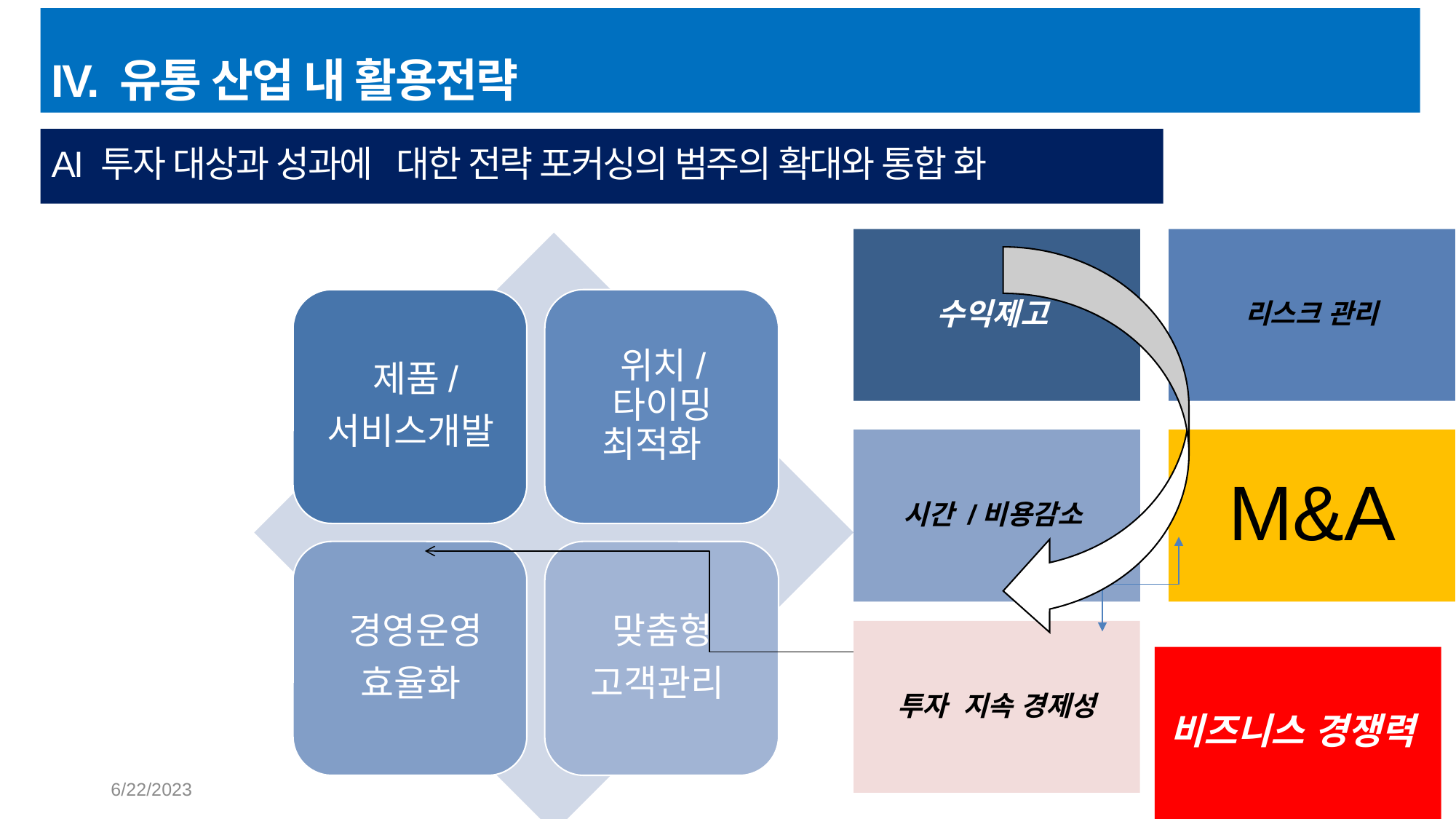

IV. 유통 산업 내 활용전략

AI 투자 대상과 성과에   대한 전략 포커싱의 범주의 확대와 통합 화
수익제고
리스크 관리
시간 /비용감소
M&A
투자  지속 경제성
비즈니스 경쟁력
제품/
서비스개발
위치/타이밍  최적화
경영운영
효율화
맞춤형
고객관리

27
6/22/2023